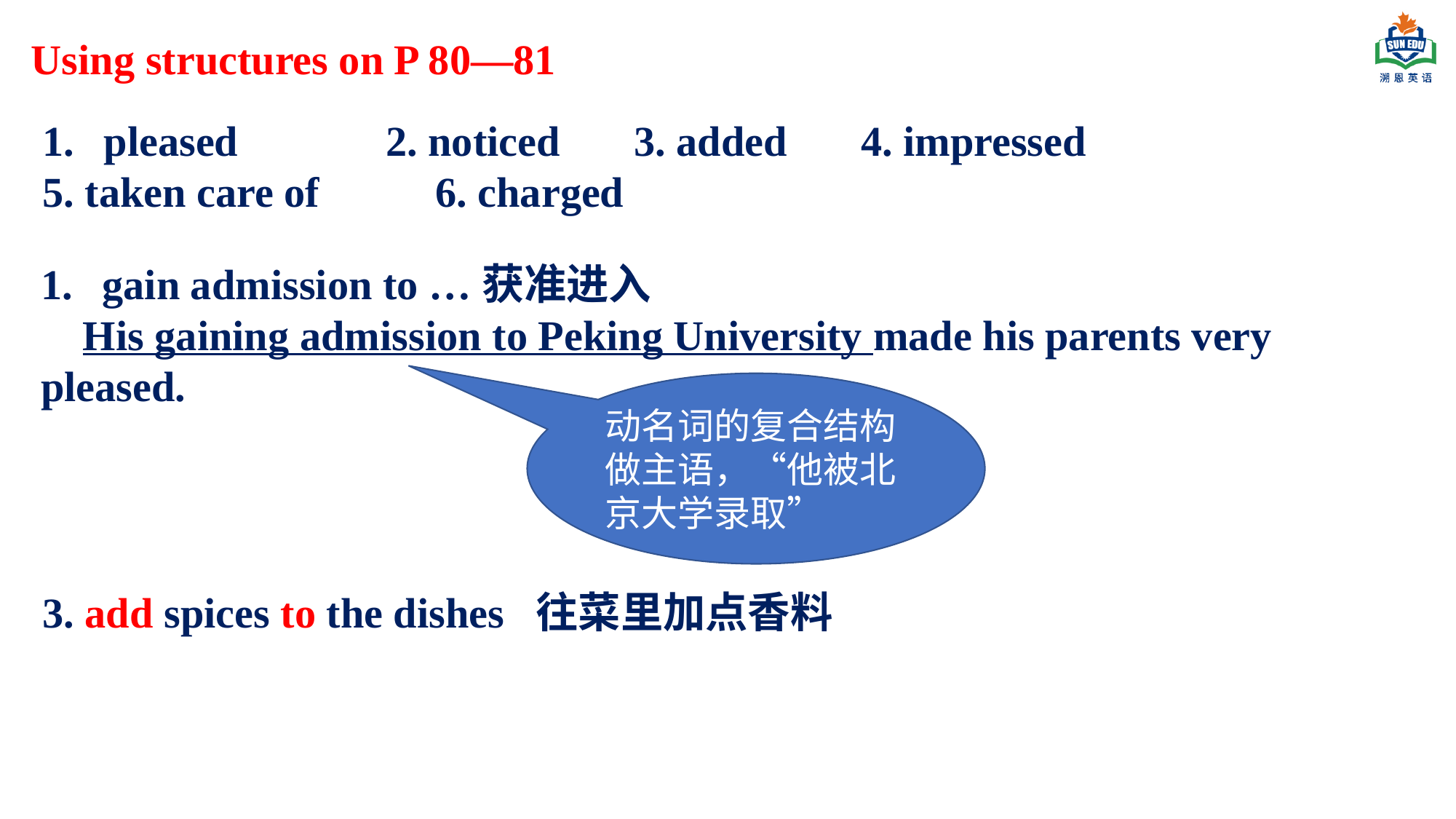

Using structures on P 80—81
pleased              2. noticed       3. added       4. impressed
5. taken care of           6. charged
gain admission to …获准进入
    His gaining admission to Peking University made his parents very pleased.
动名词的复合结构做主语，“他被北京大学录取”
3. add spices to the dishes  往菜里加点香料